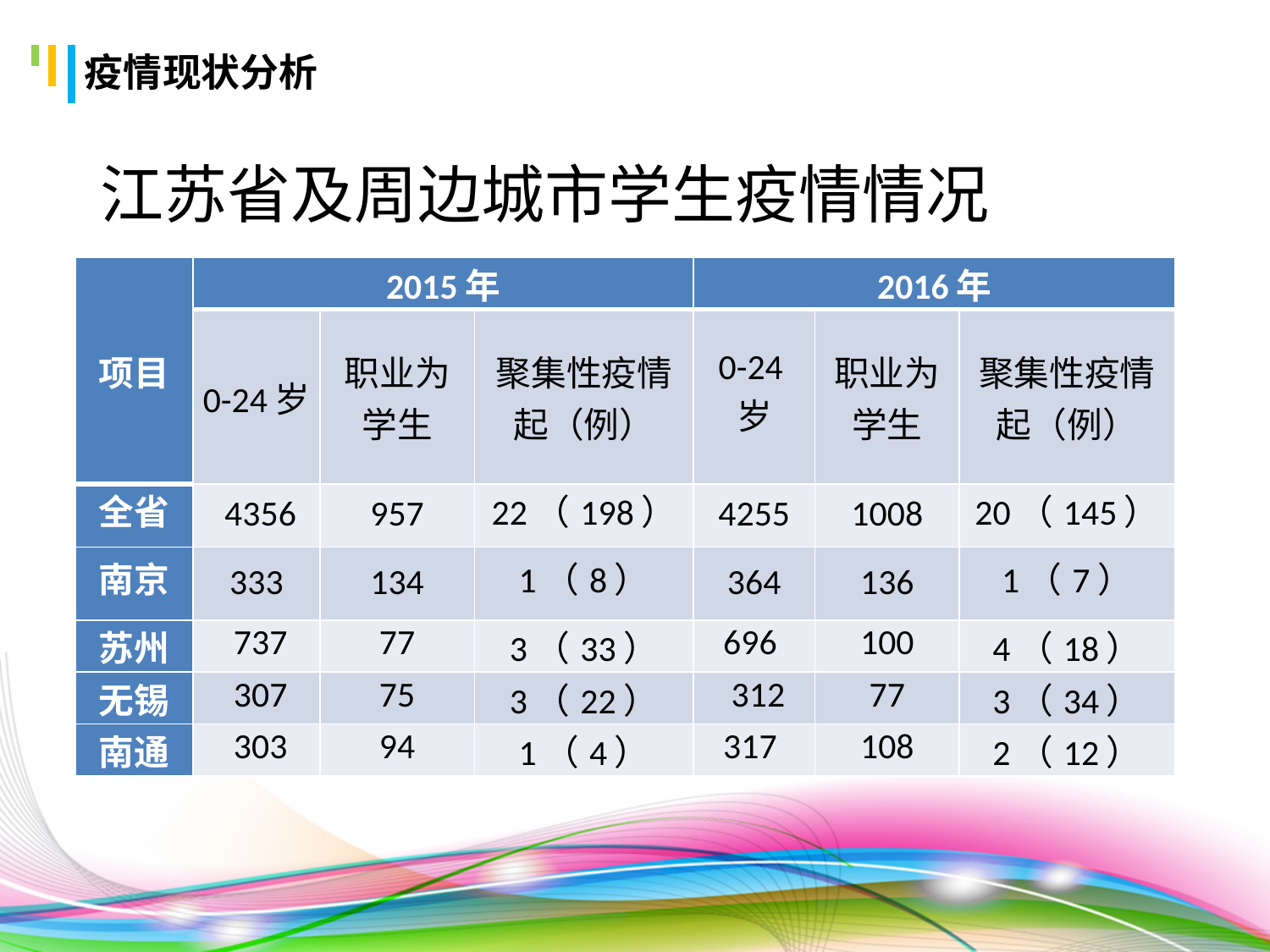

# 疫情现状分析
江苏省及周边城市学生疫情情况
| 项目 | 2015年 |  |  | 2016年 |  |  |
| --- | --- | --- | --- | --- | --- | --- |
|  | 0-24岁 | 职业为学生 | 聚集性疫情 起（例） | 0-24岁 | 职业为学生 | 聚集性疫情 起（例） |
| 全省 | 4356 | 957 | 22（198） | 4255 | 1008 | 20（145） |
| 南京 | 333 | 134 | 1（8） | 364 | 136 | 1（7） |
| 苏州 | 737 | 77 | 3（33） | 696 | 100 | 4（18） |
| 无锡 | 307 | 75 | 3（22） | 312 | 77 | 3（34） |
| 南通 | 303 | 94 | 1（4） | 317 | 108 | 2（12） |